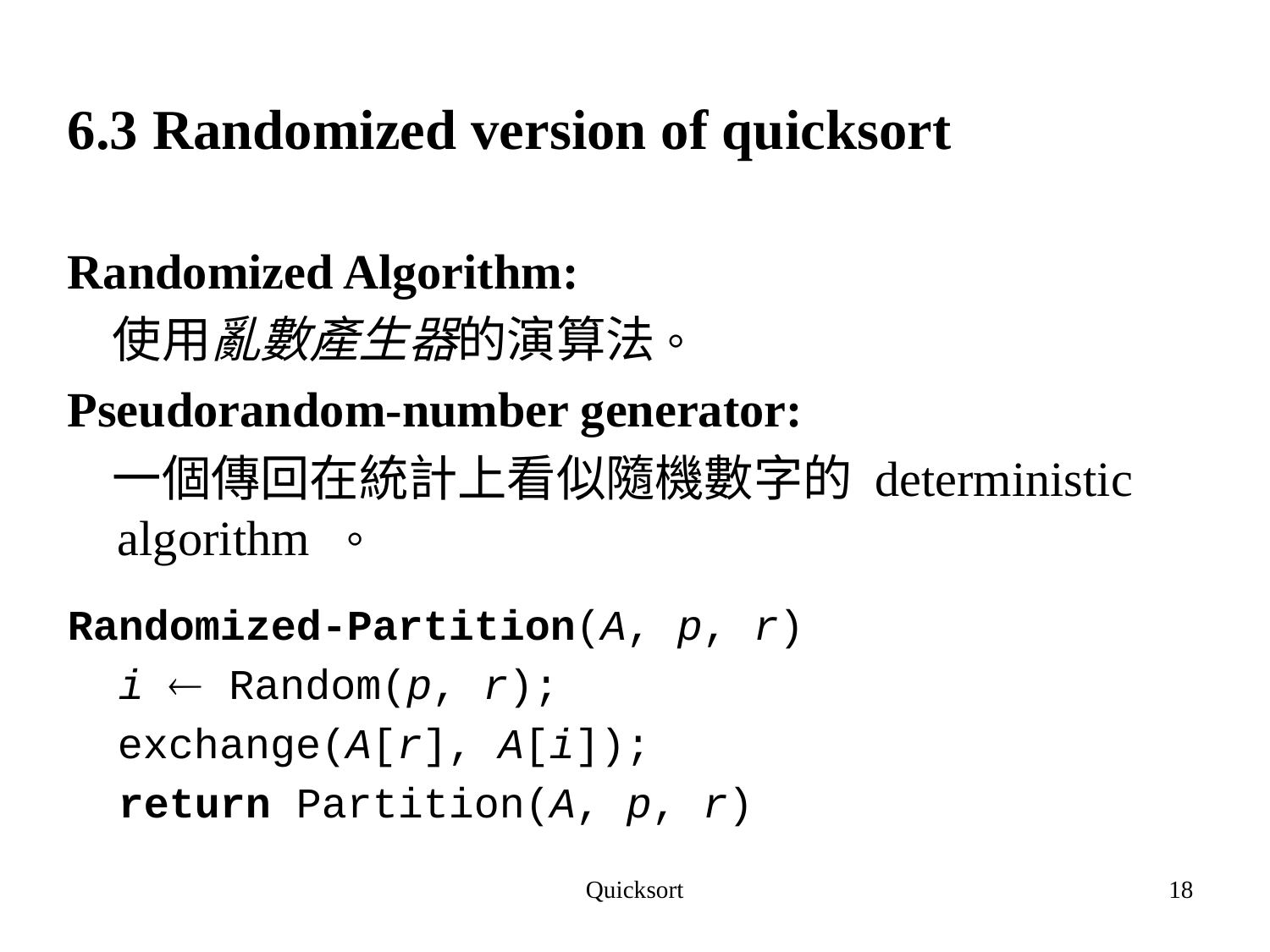

6.3 Randomized version of quicksort

Randomized Algorithm:
   使用亂數產生器的演算法。
Pseudorandom-number generator:
   一個傳回在統計上看似隨機數字的 deterministic algorithm 。

Randomized-Partition(A, p, r)
  i ← Random(p, r);
	exchange(A[r], A[i]);
  return Partition(A, p, r)

Quicksort
18